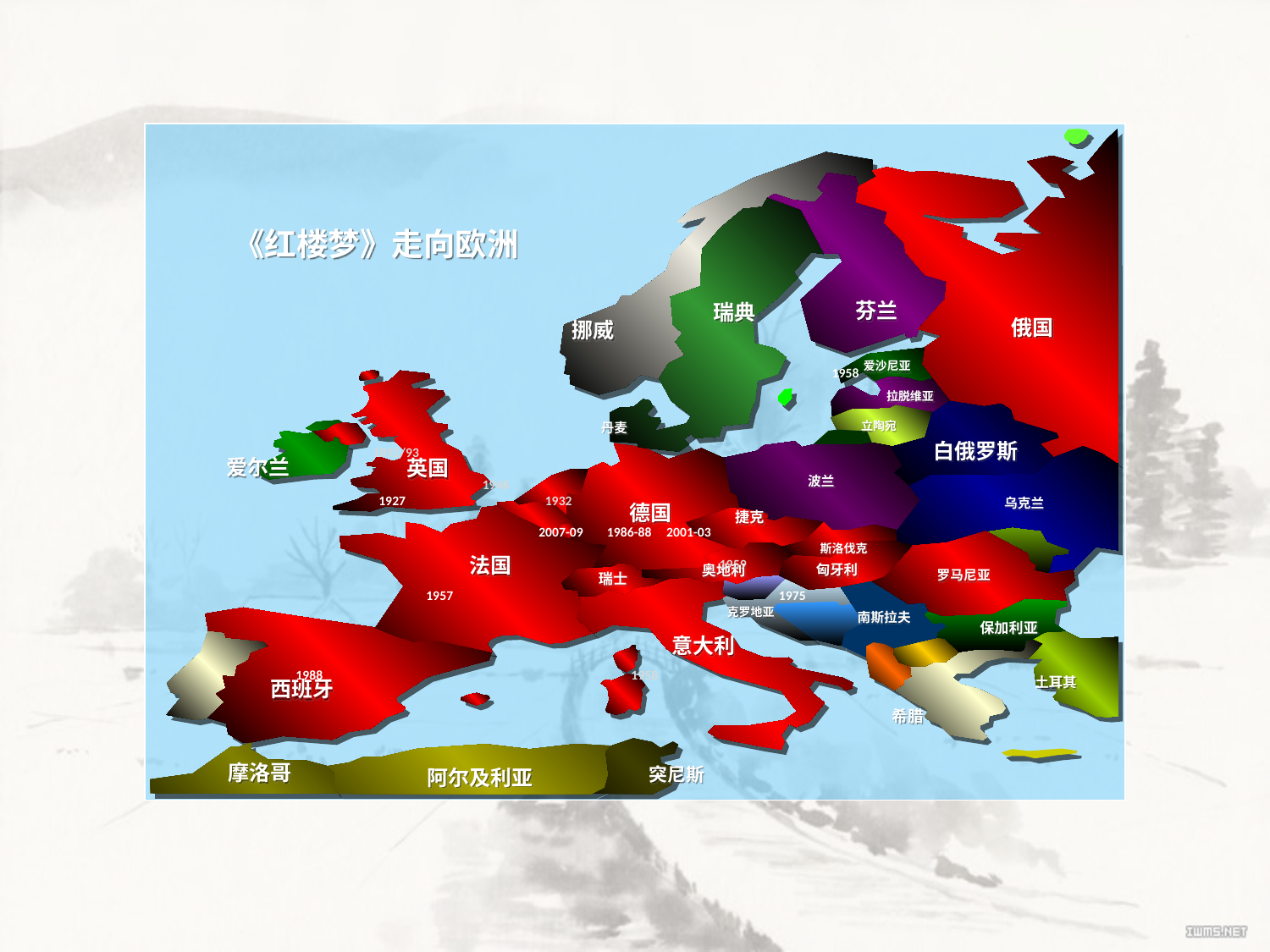

《红楼梦》走向欧洲
芬兰
瑞典
俄国
挪威
爱沙尼亚
 拉脱维亚
立陶宛
丹麦
白俄罗斯
爱尔兰
英国
乌克兰
德国
捷克
斯洛伐克
法国
匈牙利
奥地利
罗马尼亚
瑞士
克罗地亚
南斯拉夫
保加利亚
意大利
土耳其
西班牙
希腊
摩洛哥
突尼斯
阿尔及利亚

                                                                                                                                                                                     1958

                          1892/93

                                                               1946
                            1927                                               1932

                                                                                  2007-09        1986-88     2001-03

                                                                                                                                               1959

                                            1957                                                                                                              1975

1988                                                                                                        1958

波兰